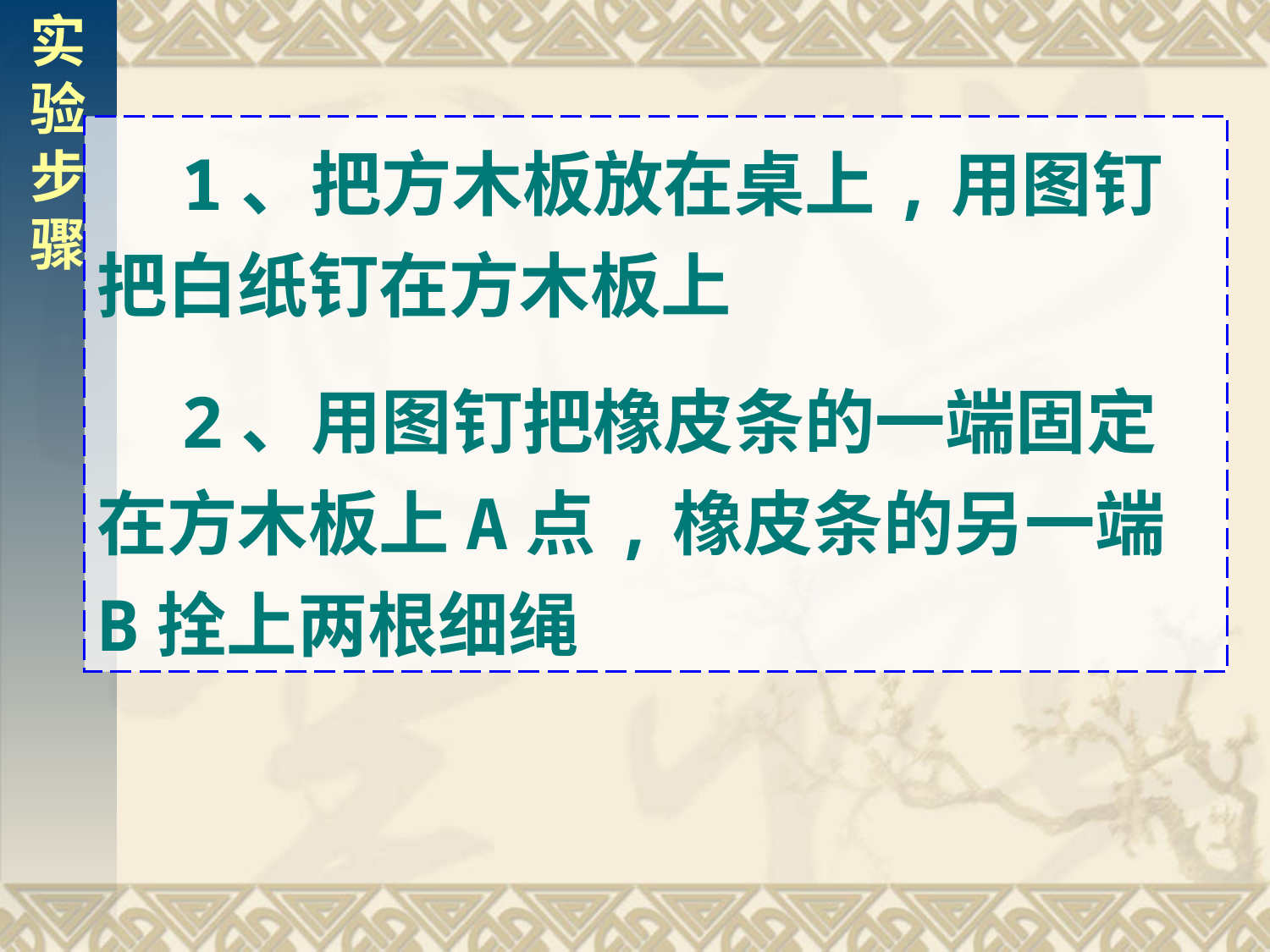

实验步骤
  1、把方木板放在桌上,用图钉把白纸钉在方木板上
  2、用图钉把橡皮条的一端固定在方木板上A点,橡皮条的另一端B拴上两根细绳